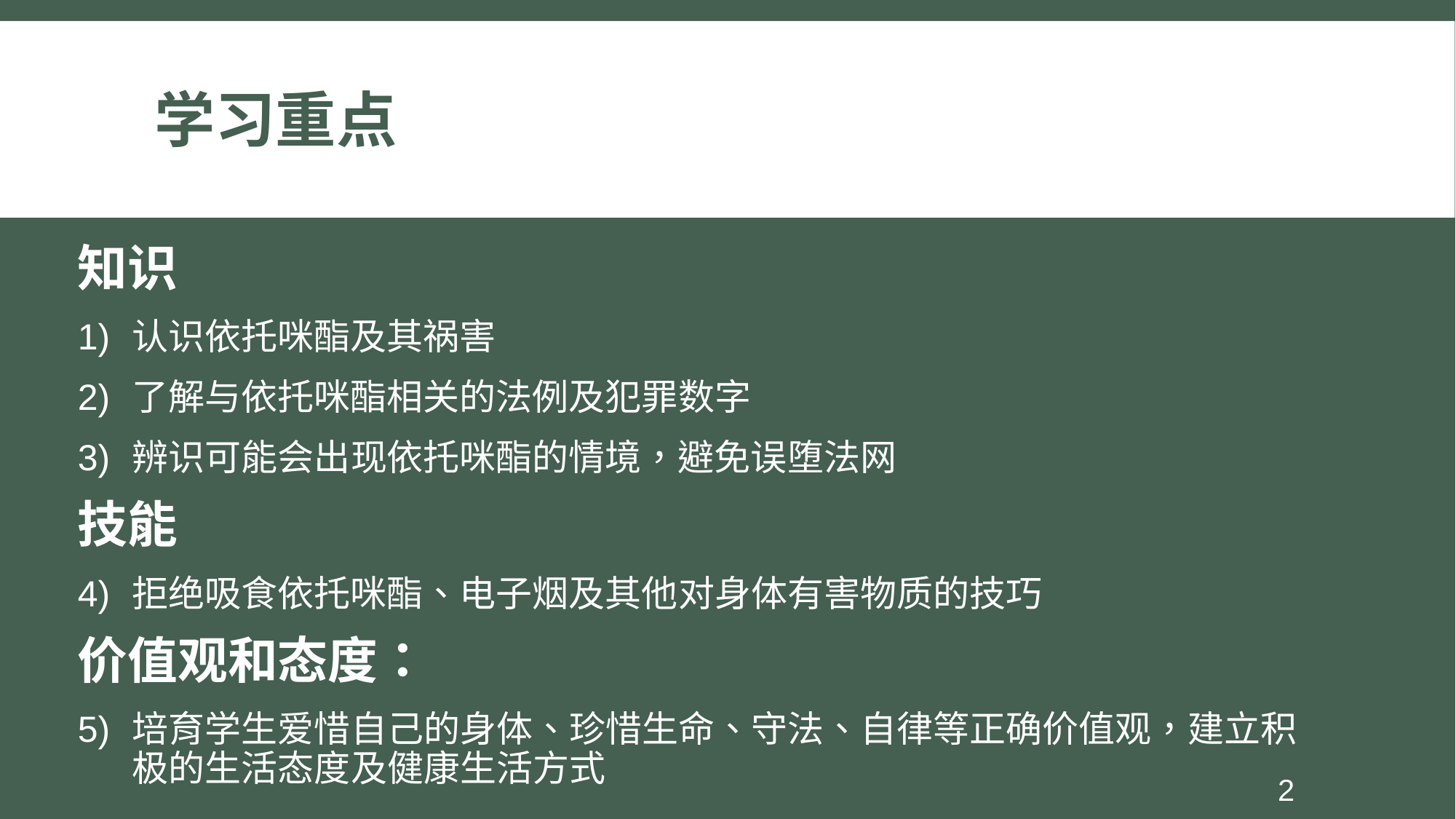

# 学习重点
知识
认识依托咪酯及其祸害
了解与依托咪酯相关的法例及犯罪数字
辨识可能会出现依托咪酯的情境，避免误堕法网
技能
拒绝吸食依托咪酯、电子烟及其他对身体有害物质的技巧
价值观和态度：
培育学生爱惜自己的身体、珍惜生命、守法、自律等正确价值观，建立积极的生活态度及健康生活方式
2